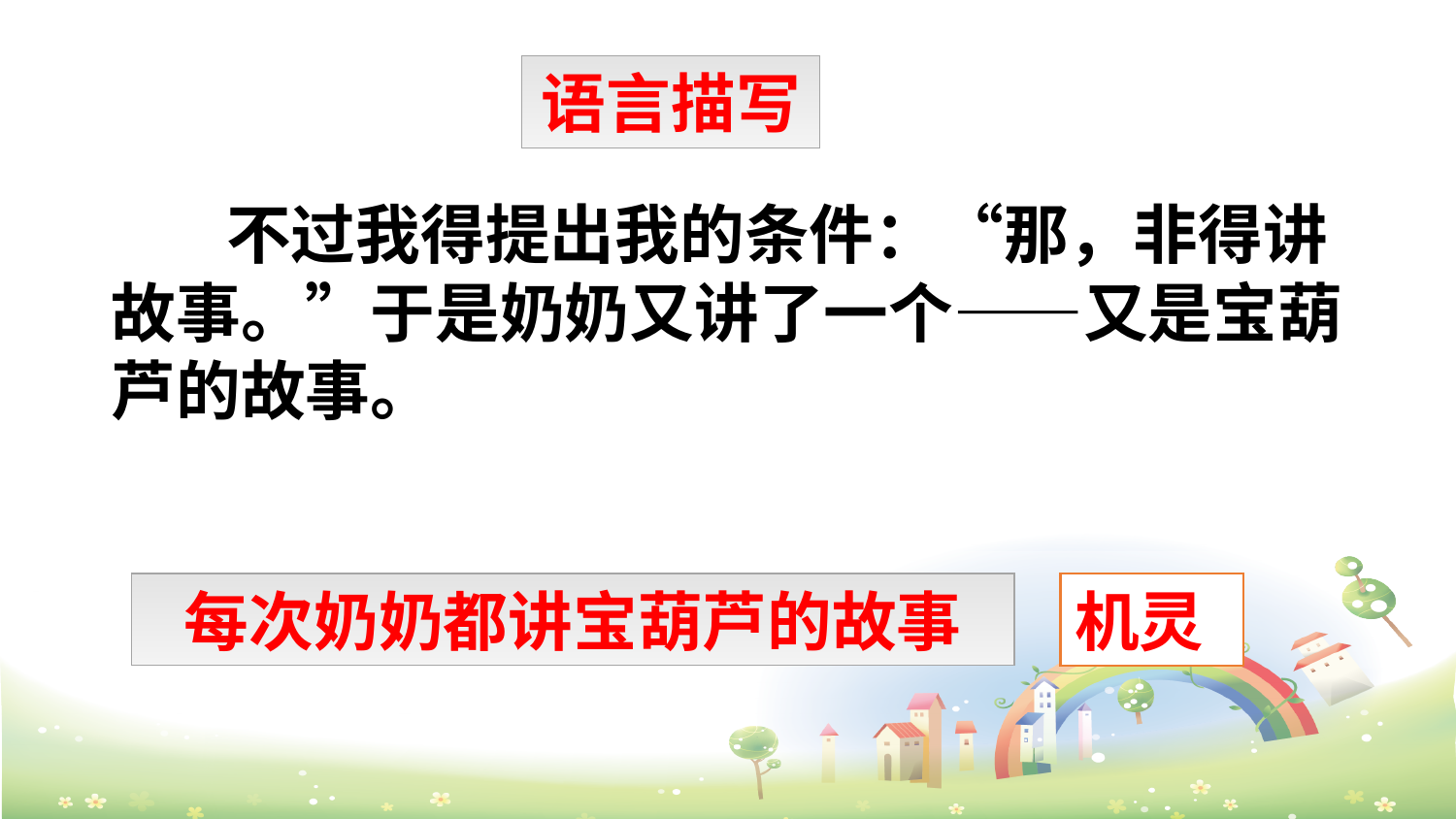

语言描写
   不过我得提出我的条件：“那，非得讲故事。”于是奶奶又讲了一个——又是宝葫芦的故事。
每次奶奶都讲宝葫芦的故事
机灵